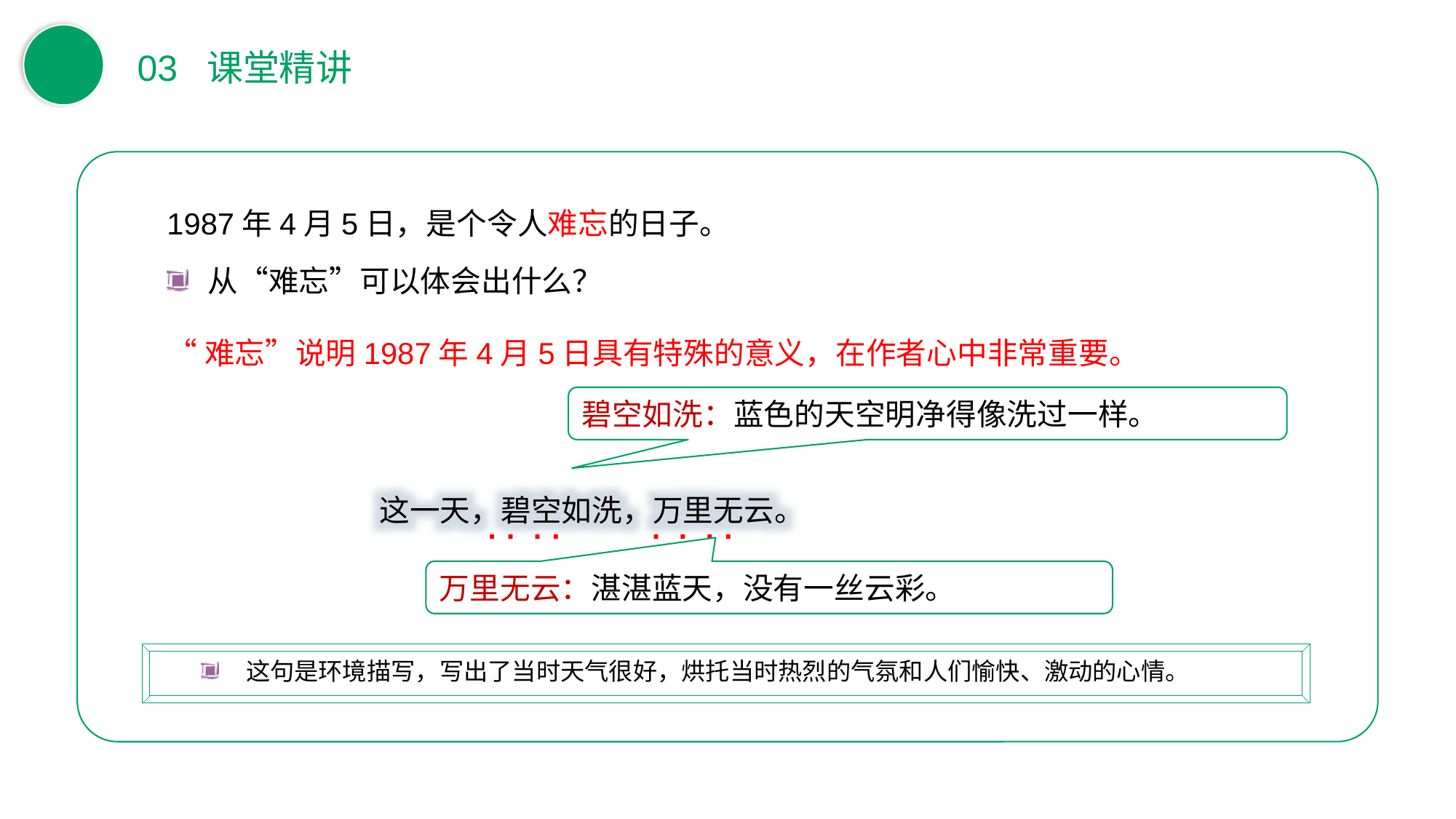

03  课堂精讲
1987年4月5日，是个令人难忘的日子。
从“难忘”可以体会出什么？
“难忘”说明1987年4月5日具有特殊的意义，在作者心中非常重要。
碧空如洗：蓝色的天空明净得像洗过一样。
 这一天，碧空如洗，万里无云。
· ·  · ·
·  ·  · ·
万里无云：湛湛蓝天，没有一丝云彩。
    这句是环境描写，写出了当时天气很好，烘托当时热烈的气氛和人们愉快、激动的心情。